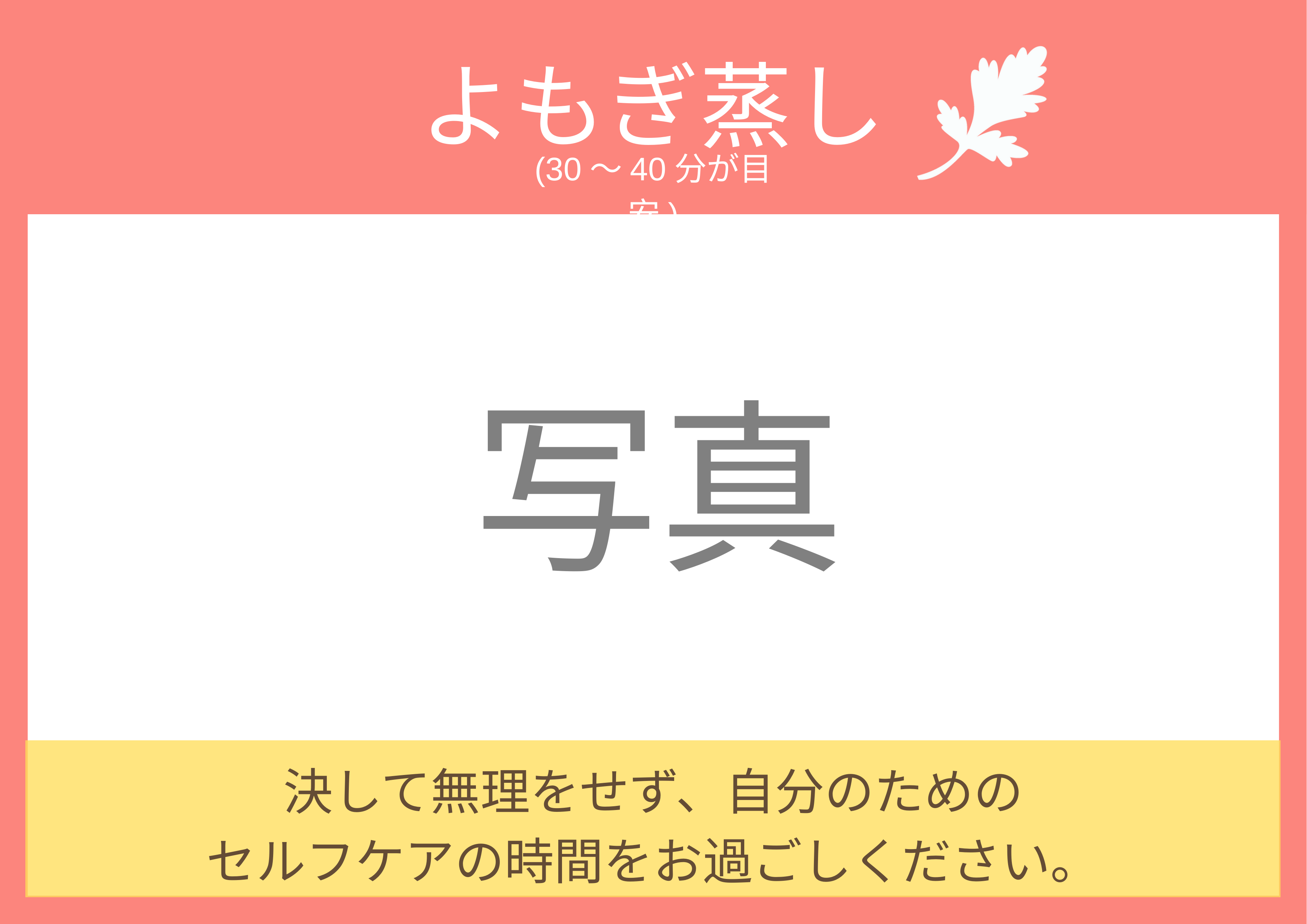

よもぎ蒸し

(30〜40分が目安)
写真

決して無理をせず、自分のための
セルフケアの時間をお過ごしください。